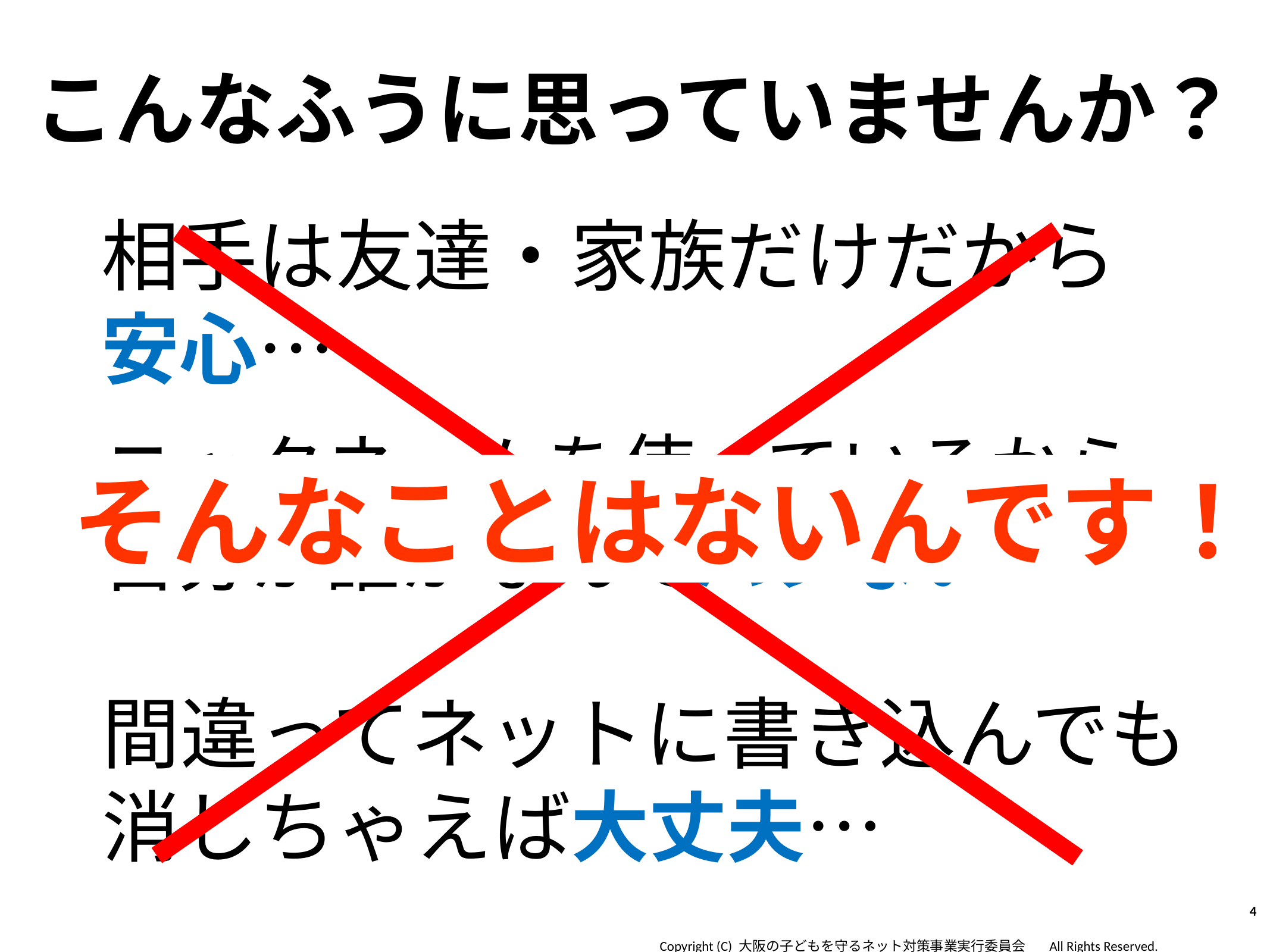

こんなふうに思っていませんか？
相手は友達・家族だけだから
安心…

ニックネームを使っているから、自分が誰かなんてバレない
そんなことはないんです！
間違ってネットに書き込んでも消しちゃえば大丈夫…
4